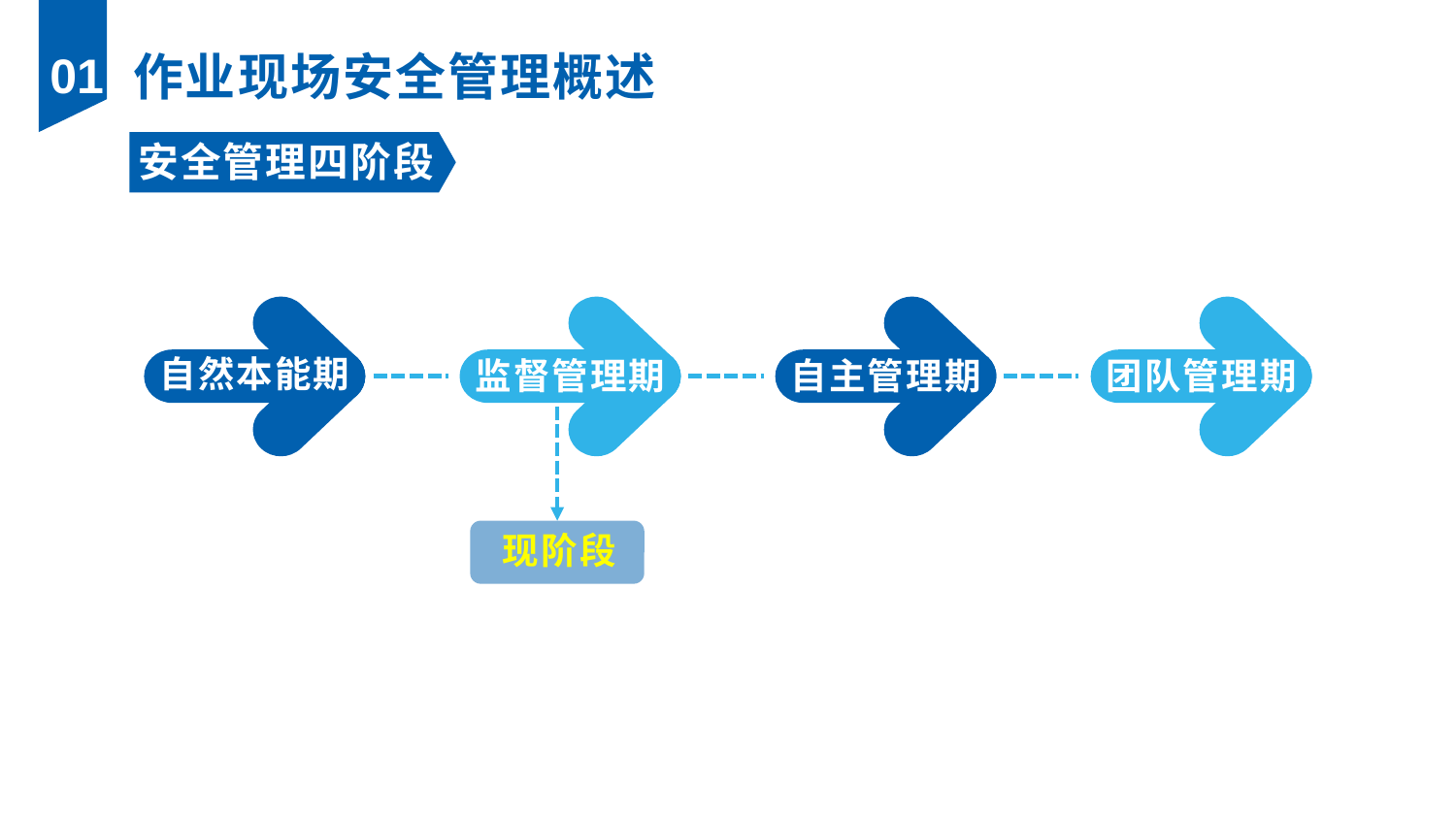

01
 作业现场安全管理概述
安全管理四阶段

自然本能期
监督管理期
自主管理期
团队管理期

现阶段